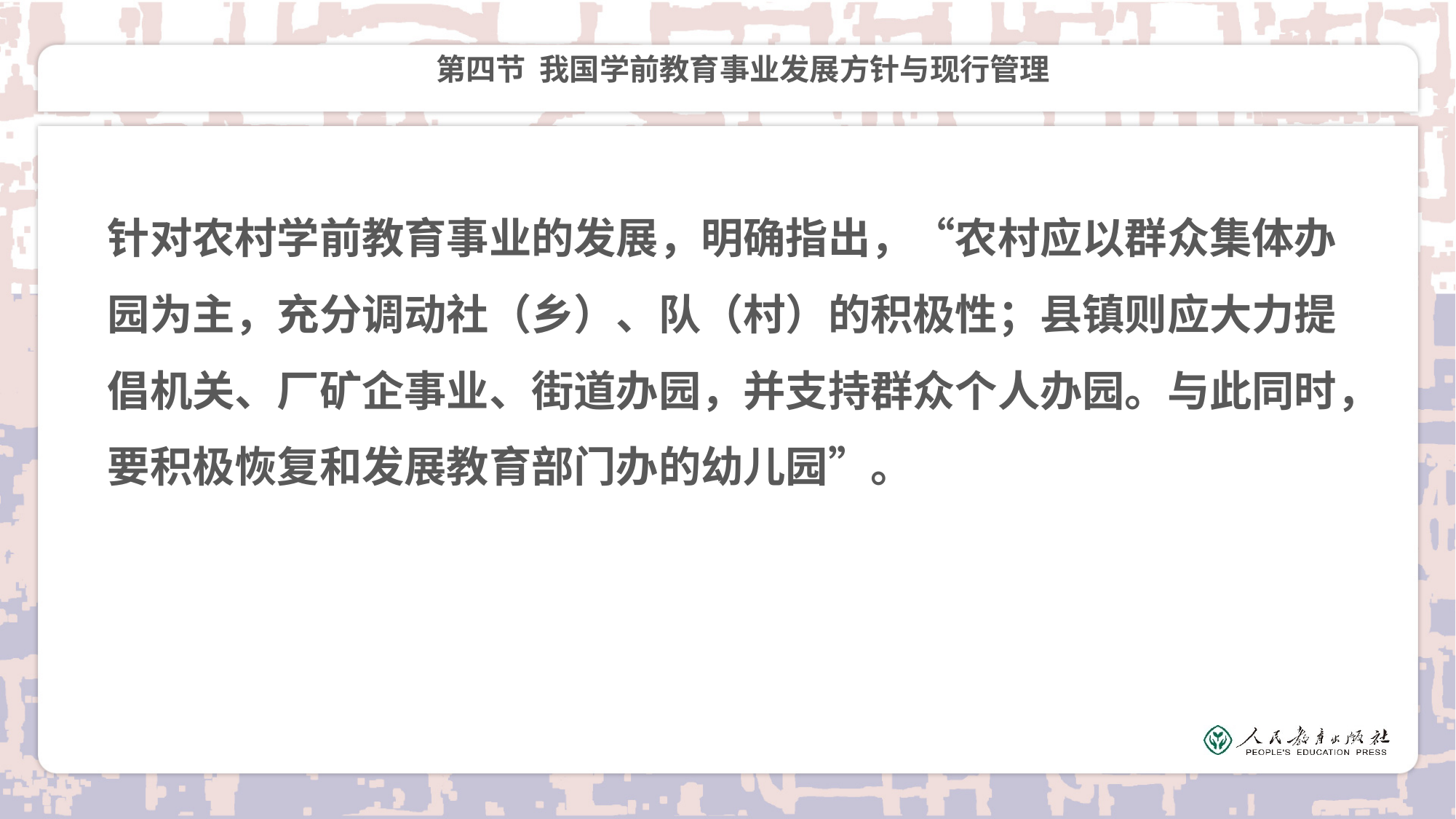

# 第四节  我国学前教育事业发展方针与现行管理
针对农村学前教育事业的发展，明确指出，“农村应以群众集体办园为主，充分调动社（乡）、队（村）的积极性；县镇则应大力提倡机关、厂矿企事业、街道办园，并支持群众个人办园。与此同时，要积极恢复和发展教育部门办的幼儿园”。